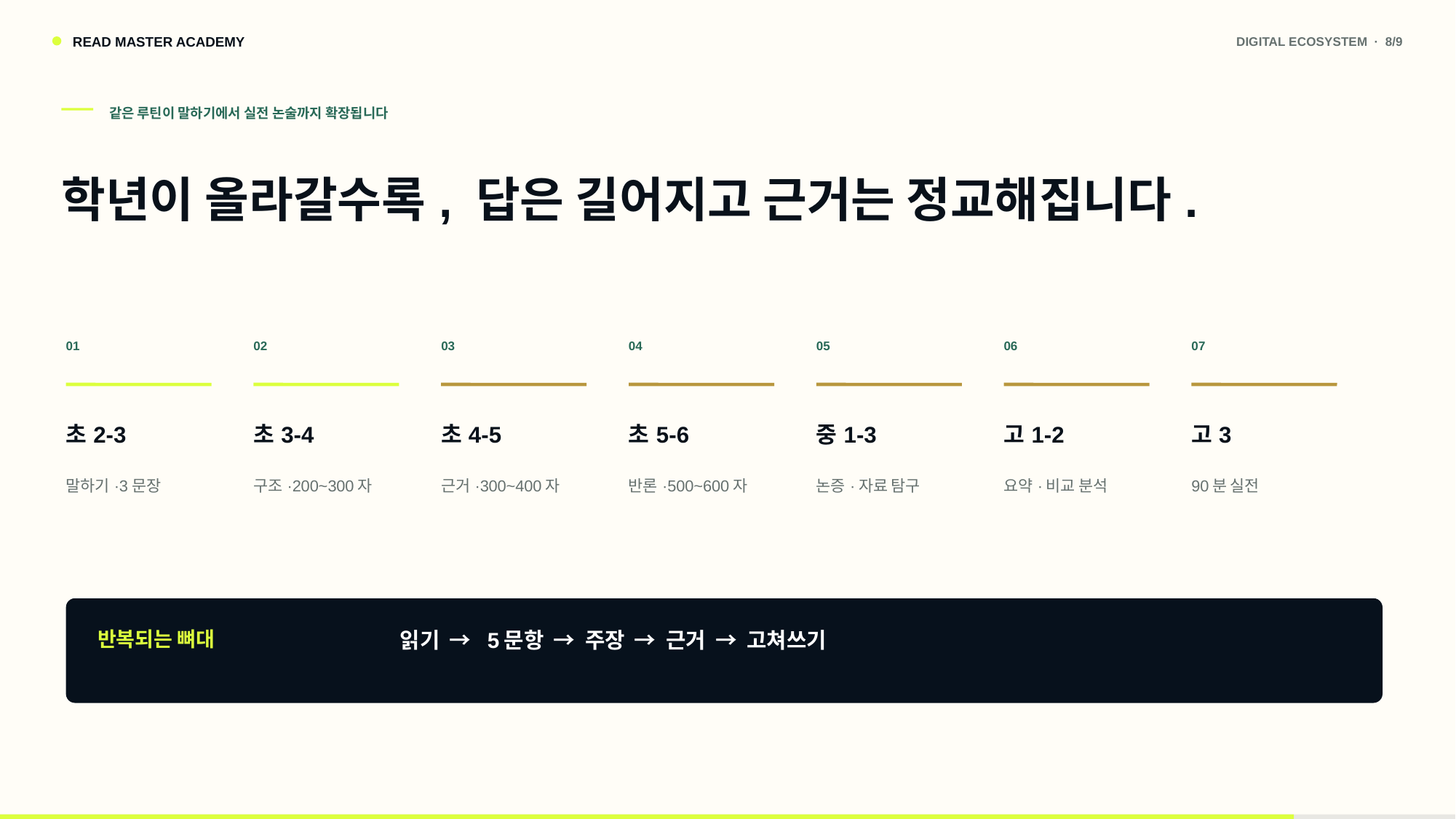

READ MASTER ACADEMY
DIGITAL ECOSYSTEM  ·  8/9

같은 루틴이 말하기에서 실전 논술까지 확장됩니다

학년이 올라갈수록, 답은 길어지고 근거는 정교해집니다.
01
02
03
04
05
06
07

초2-3
초3-4
초4-5
초5-6
중1-3
고1-2
고3
말하기·3문장
구조·200~300자
근거·300~400자
반론·500~600자
논증·자료 탐구
요약·비교 분석
90분 실전

반복되는 뼈대
읽기  →  5문항  →  주장  →  근거  →  고쳐쓰기